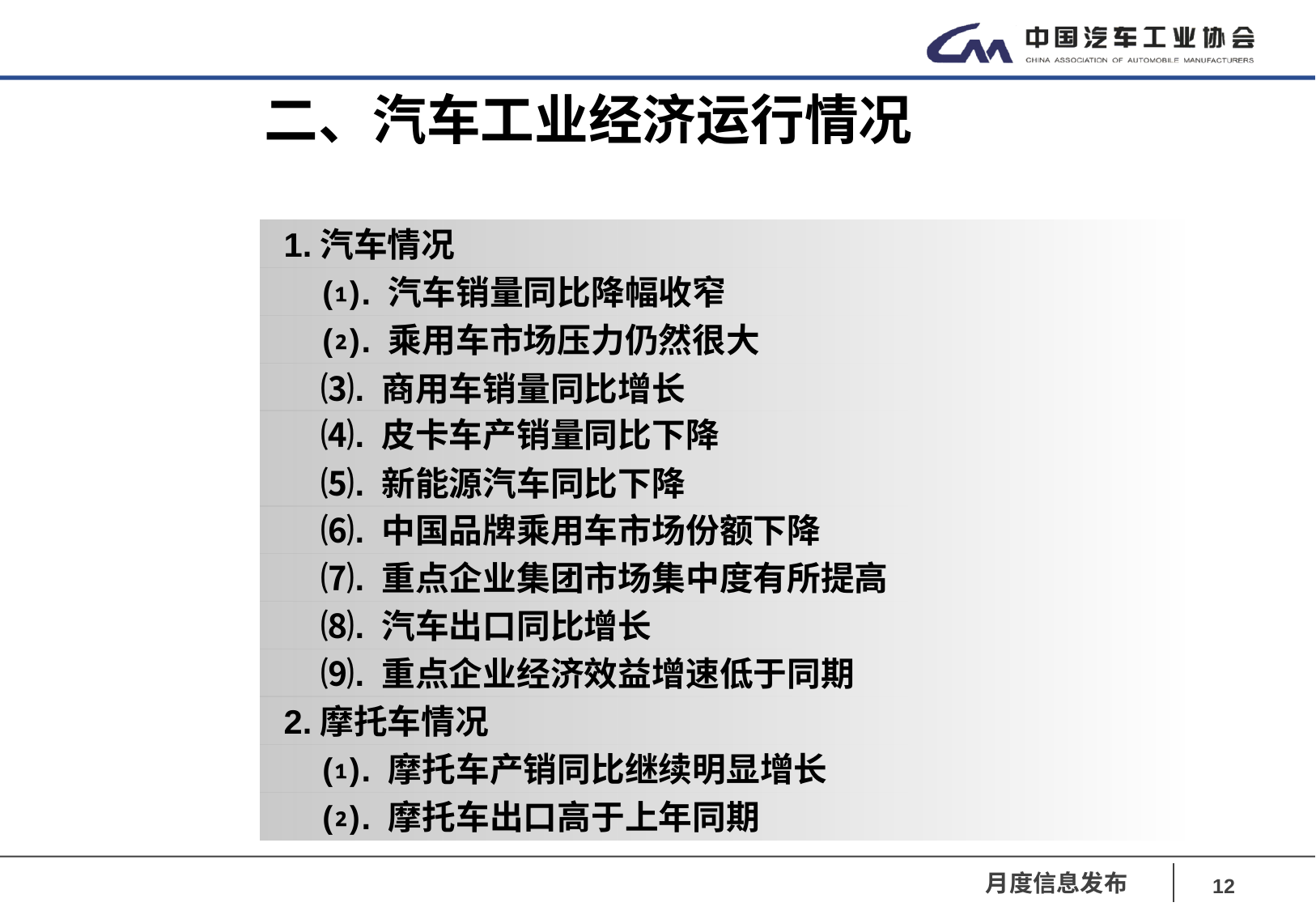

# 二、汽车工业经济运行情况
1.汽车情况
    ⑴. 汽车销量同比降幅收窄
    ⑵. 乘用车市场压力仍然很大
    ⑶. 商用车销量同比增长
    ⑷. 皮卡车产销量同比下降
    ⑸. 新能源汽车同比下降
    ⑹. 中国品牌乘用车市场份额下降
    ⑺. 重点企业集团市场集中度有所提高
    ⑻. 汽车出口同比增长
    ⑼. 重点企业经济效益增速低于同期
2.摩托车情况
    ⑴. 摩托车产销同比继续明显增长
    ⑵. 摩托车出口高于上年同期